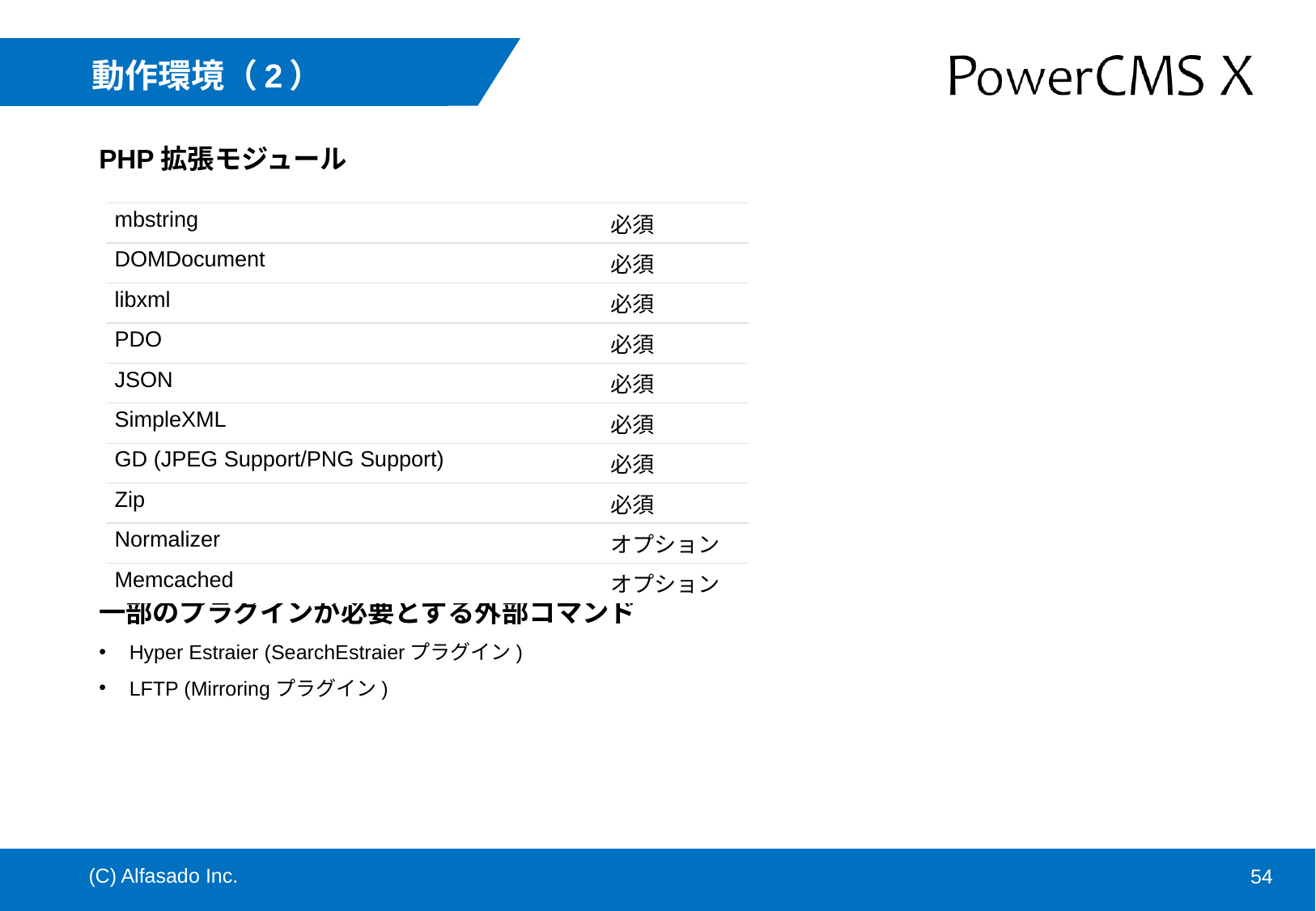

# 動作環境（2）
PHP拡張モジュール

一部のプラグインが必要とする外部コマンド
Hyper Estraier (SearchEstraierプラグイン)
LFTP (Mirroringプラグイン)
| mbstring | 必須 |
| --- | --- |
| DOMDocument | 必須 |
| libxml | 必須 |
| PDO | 必須 |
| JSON | 必須 |
| SimpleXML | 必須 |
| GD (JPEG Support/PNG Support) | 必須 |
| Zip | 必須 |
| Normalizer | オプション |
| Memcached | オプション |
(C) Alfasado Inc.
54